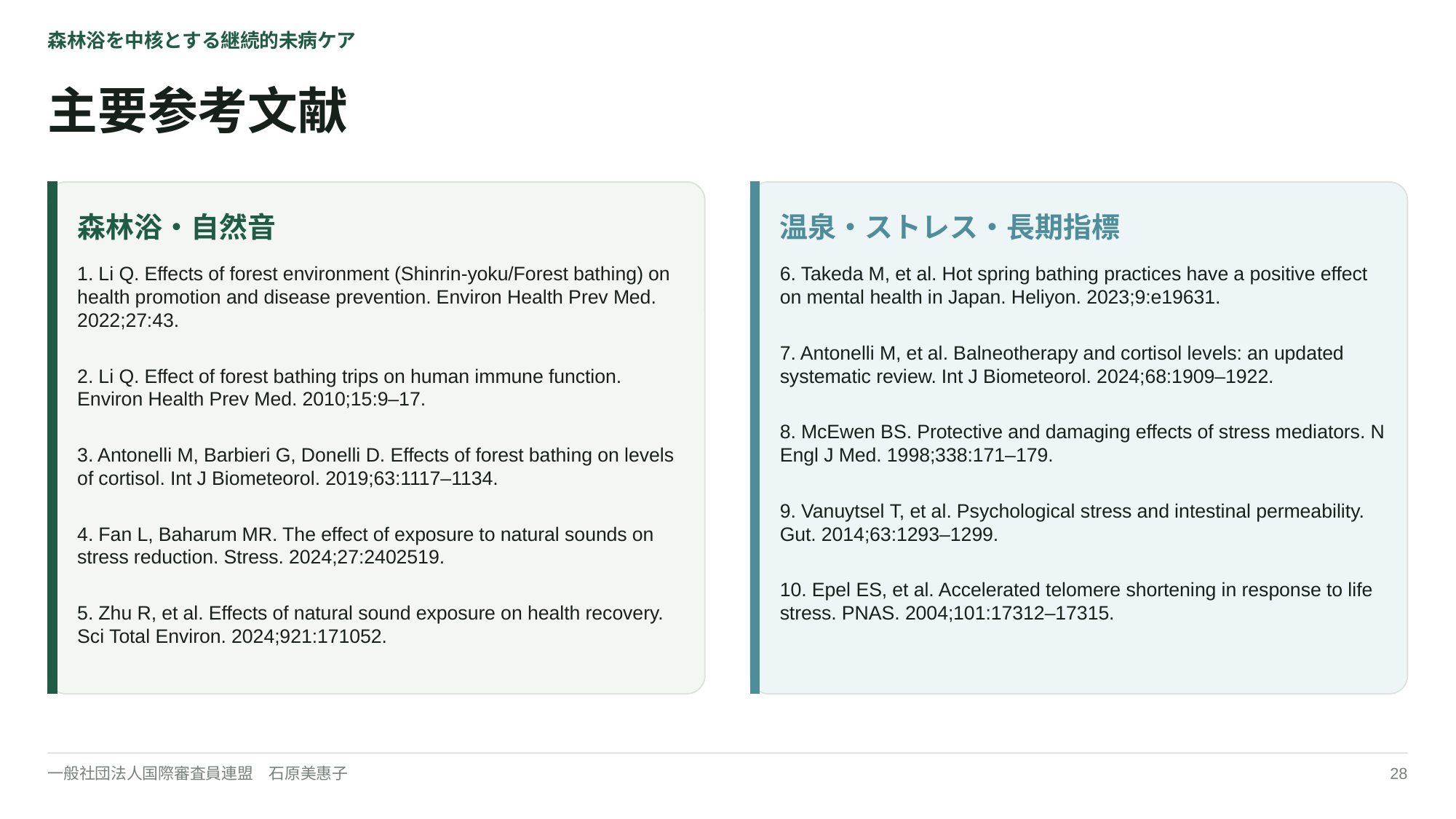

森林浴を中核とする継続的未病ケア
主要参考文献

森林浴・自然音
温泉・ストレス・長期指標
1. Li Q. Effects of forest environment (Shinrin-yoku/Forest bathing) on health promotion and disease prevention. Environ Health Prev Med. 2022;27:43.

2. Li Q. Effect of forest bathing trips on human immune function. Environ Health Prev Med. 2010;15:9–17.

3. Antonelli M, Barbieri G, Donelli D. Effects of forest bathing on levels of cortisol. Int J Biometeorol. 2019;63:1117–1134.

4. Fan L, Baharum MR. The effect of exposure to natural sounds on stress reduction. Stress. 2024;27:2402519.

5. Zhu R, et al. Effects of natural sound exposure on health recovery. Sci Total Environ. 2024;921:171052.
6. Takeda M, et al. Hot spring bathing practices have a positive effect on mental health in Japan. Heliyon. 2023;9:e19631.

7. Antonelli M, et al. Balneotherapy and cortisol levels: an updated systematic review. Int J Biometeorol. 2024;68:1909–1922.

8. McEwen BS. Protective and damaging effects of stress mediators. N Engl J Med. 1998;338:171–179.

9. Vanuytsel T, et al. Psychological stress and intestinal permeability. Gut. 2014;63:1293–1299.

10. Epel ES, et al. Accelerated telomere shortening in response to life stress. PNAS. 2004;101:17312–17315.

一般社団法人国際審査員連盟　石原美惠子
28